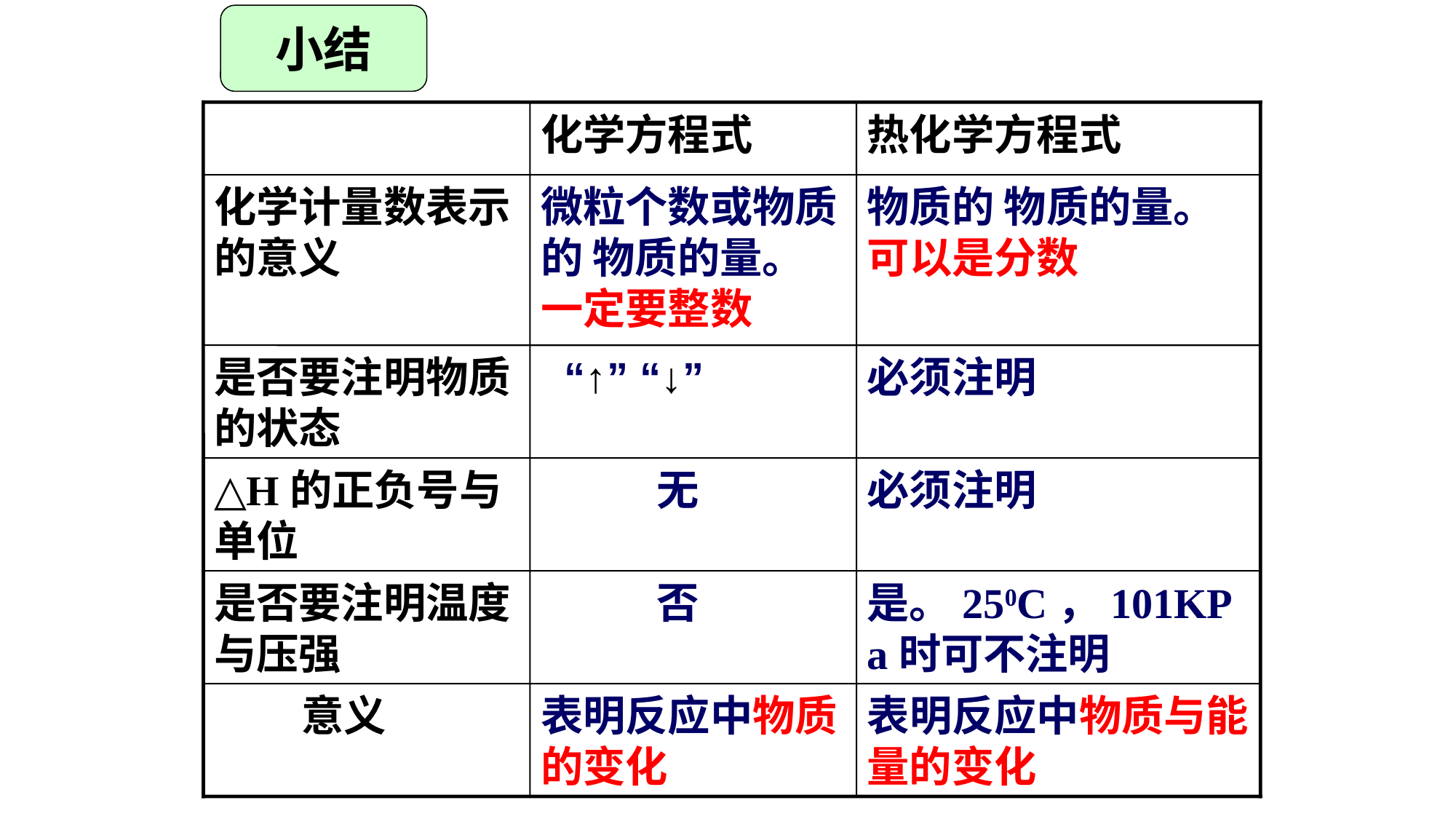

小结

化学方程式

热化学方程式

化学计量数表示的意义

微粒个数或物质的 物质的量。一定要整数
物质的 物质的量。可以是分数
是否要注明物质的状态

  “↑” “↓”
必须注明
△H的正负号与单位

           无
必须注明
是否要注明温度与压强

           否
是。250C，101KPa时可不注明
        意义

表明反应中物质的变化
表明反应中物质与能量的变化